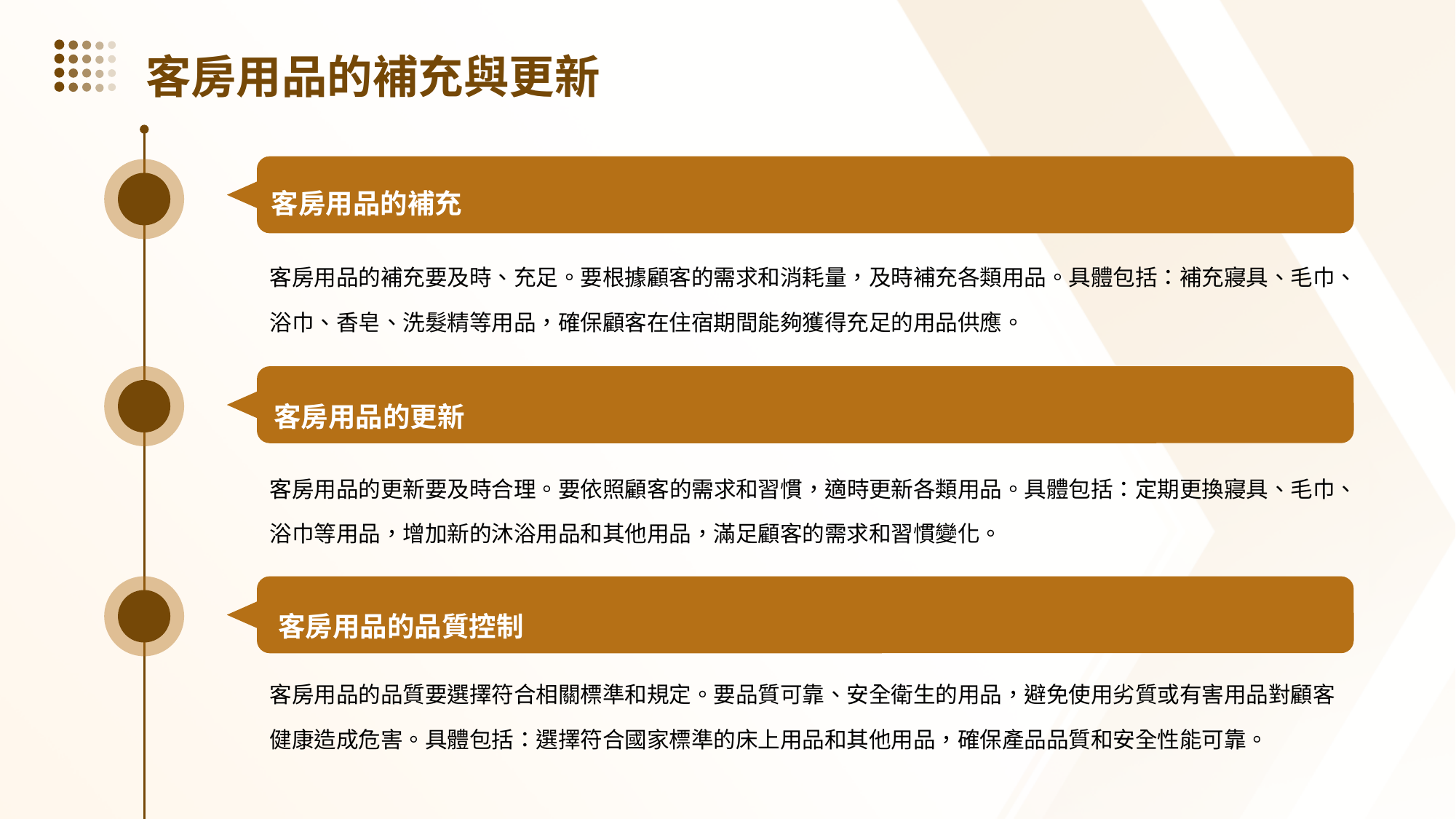

客房用品的補充與更新

客房用品的補充

客房用品的補充要及時、充足。要根據顧客的需求和消耗量，及時補充各類用品。具體包括：補充寢具、毛巾、浴巾、香皂、洗髮精等用品，確保顧客在住宿期間能夠獲得充足的用品供應。

客房用品的更新

客房用品的更新要及時合理。要依照顧客的需求和習慣，適時更新各類用品。具體包括：定期更換寢具、毛巾、浴巾等用品，增加新的沐浴用品和其他用品，滿足顧客的需求和習慣變化。

客房用品的品質控制

客房用品的品質要選擇符合相關標準和規定。要品質可靠、安全衛生的用品，避免使用劣質或有害用品對顧客健康造成危害。具體包括：選擇符合國家標準的床上用品和其他用品，確保產品品質和安全性能可靠。